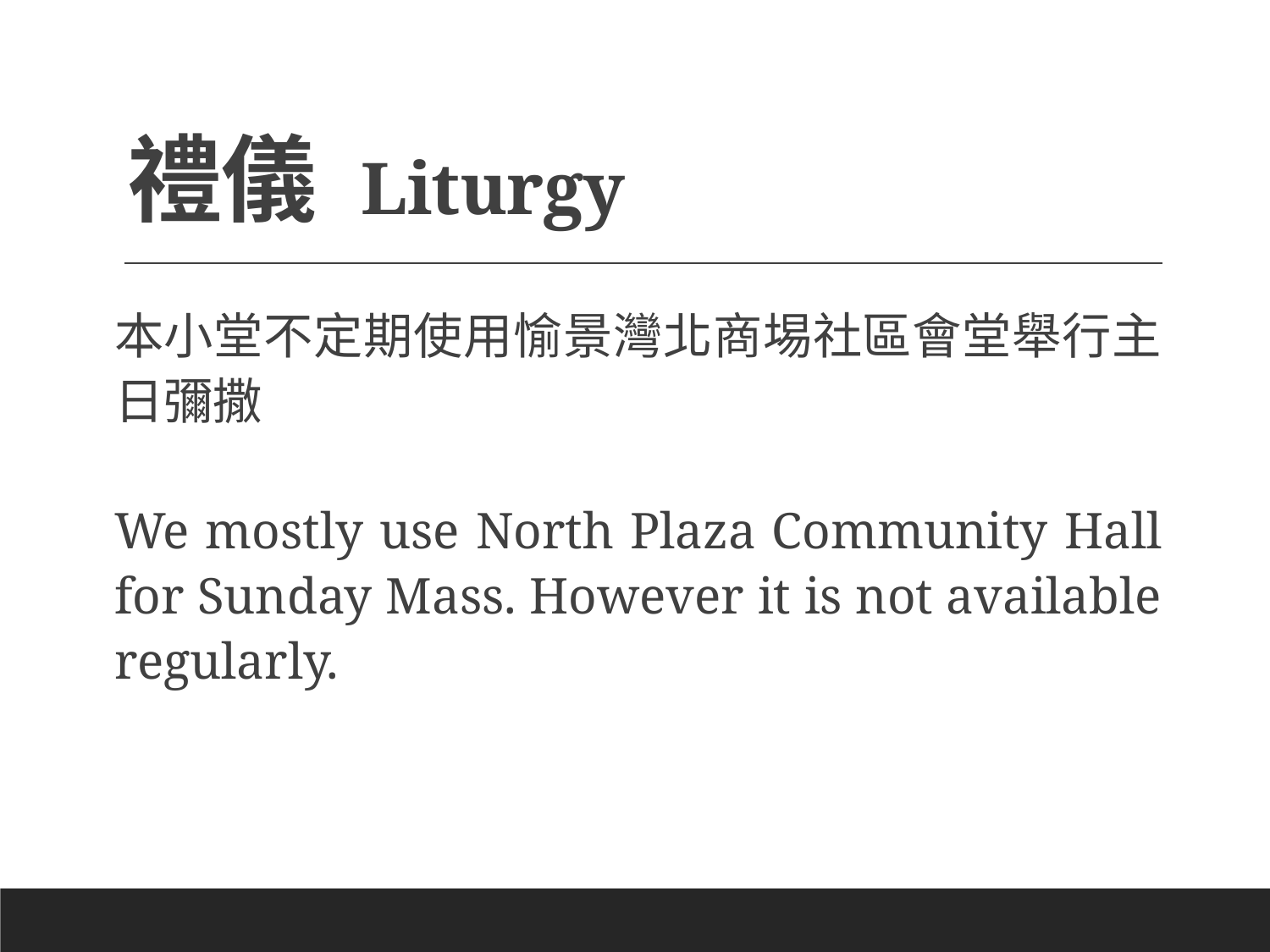

# 禮儀 Liturgy
本小堂不定期使用愉景灣北商埸社區會堂舉行主日彌撒

We mostly use North Plaza Community Hall for Sunday Mass. However it is not available regularly.